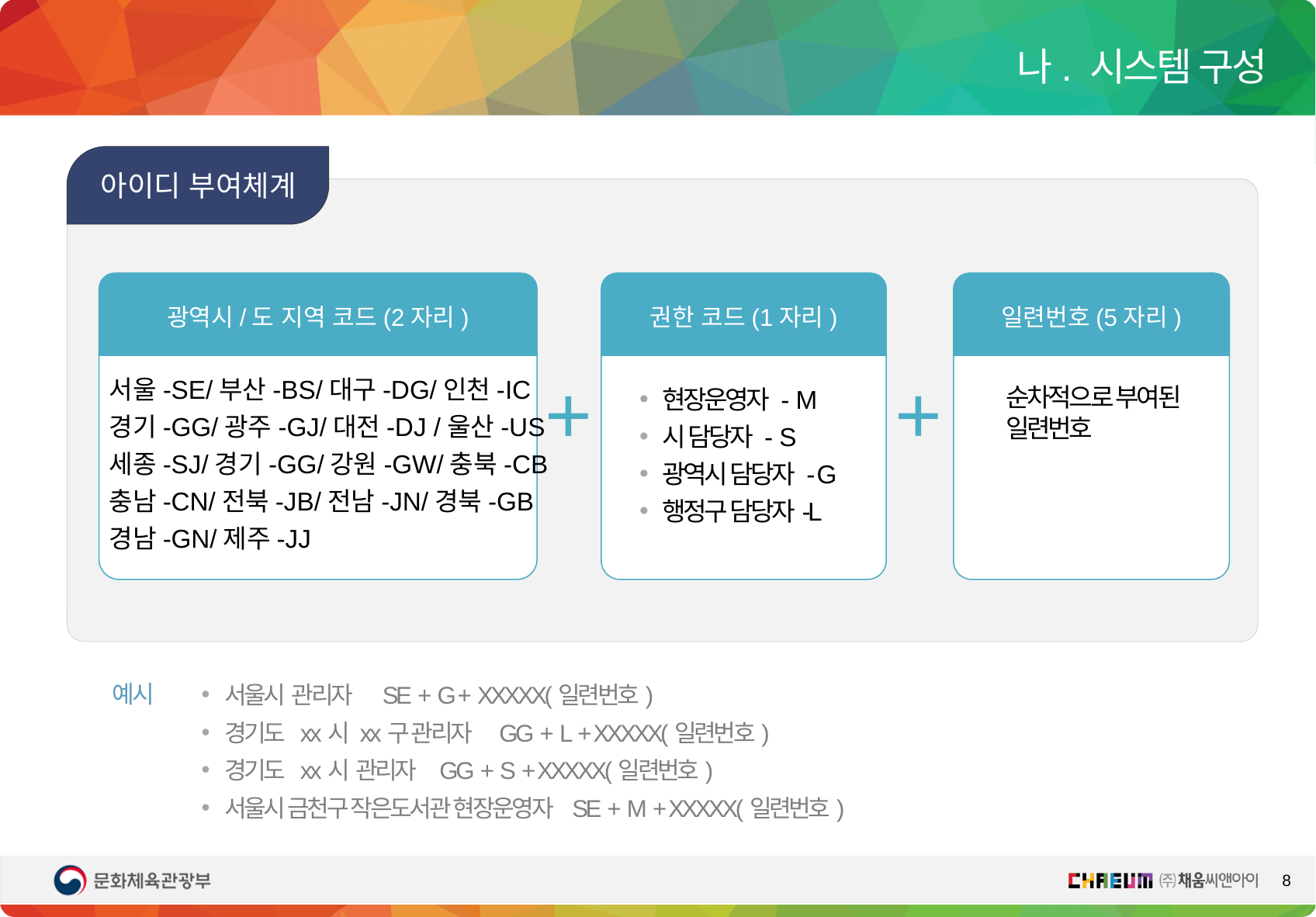

나. 시스템 구성
아이디 부여체계

광역시/도 지역 코드(2자리)

권한 코드(1자리)

일련번호(5자리)
+
+
서울-SE/부산-BS/대구-DG/인천-IC
경기-GG/광주-GJ/대전-DJ /울산-US
세종-SJ/경기-GG/강원-GW/충북-CB
충남-CN/전북-JB/전남-JN/경북-GB
경남-GN/제주-JJ

현장운영자 -  M
시 담당자 -  S
광역시 담당자 - G
행정구 담당자-L
순차적으로 부여된
일련번호
서울시  관리자     SE  +  G +  XXXXX(일련번호)
경기도  xx시 xx구 관리자     GG  +  L  + XXXXX(일련번호)
경기도  xx시  관리자    GG  +  S  + XXXXX(일련번호)
서울시 금천구 작은도서관 현장운영자   SE  +  M  + XXXXX(일련번호)
예시
8